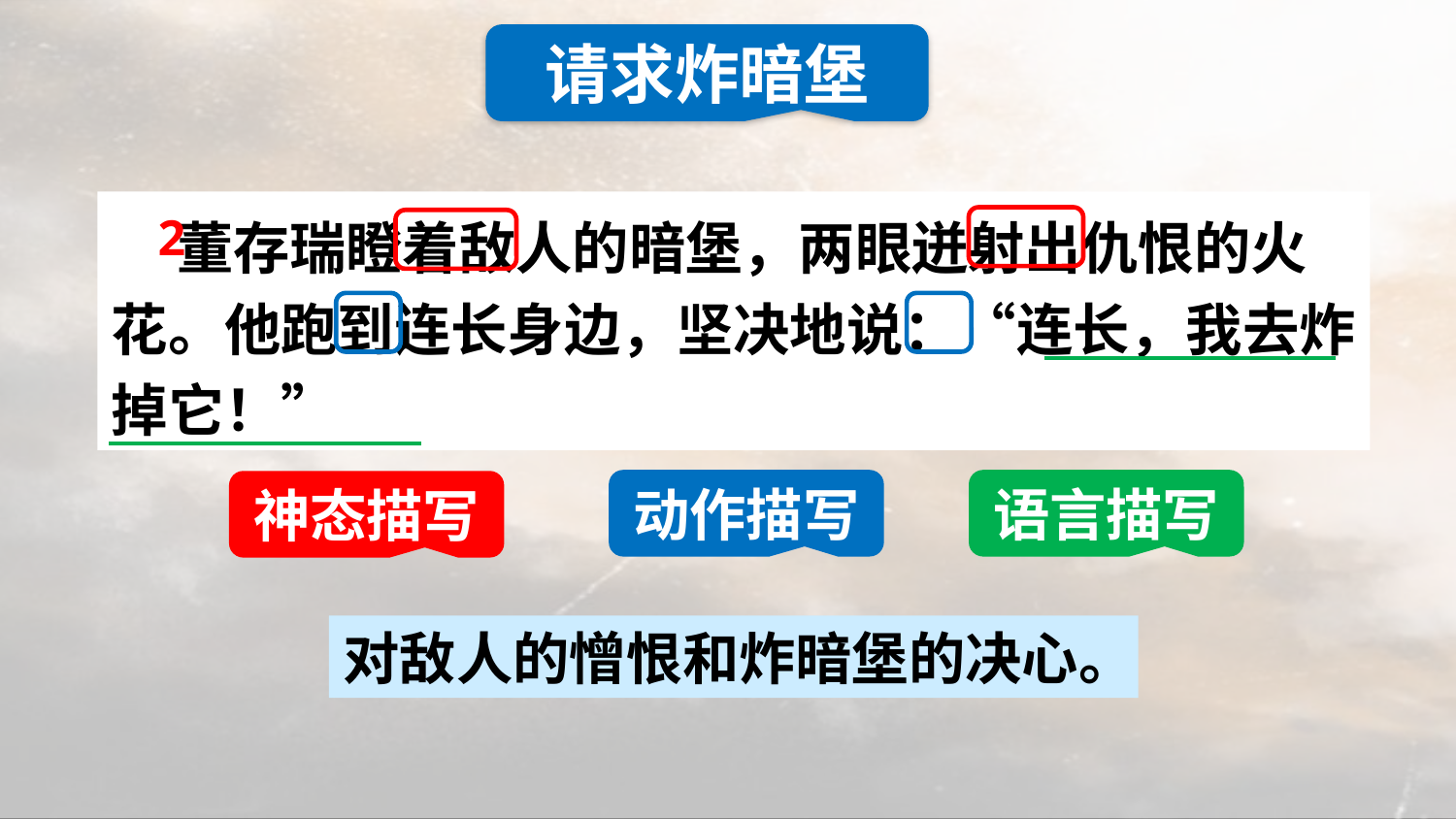

请求炸暗堡
    董存瑞瞪着敌人的暗堡，两眼迸射出仇恨的火花。他跑到连长身边，坚决地说：“连长，我去炸掉它！”
2

语言描写
动作描写
神态描写
对敌人的憎恨和炸暗堡的决心。